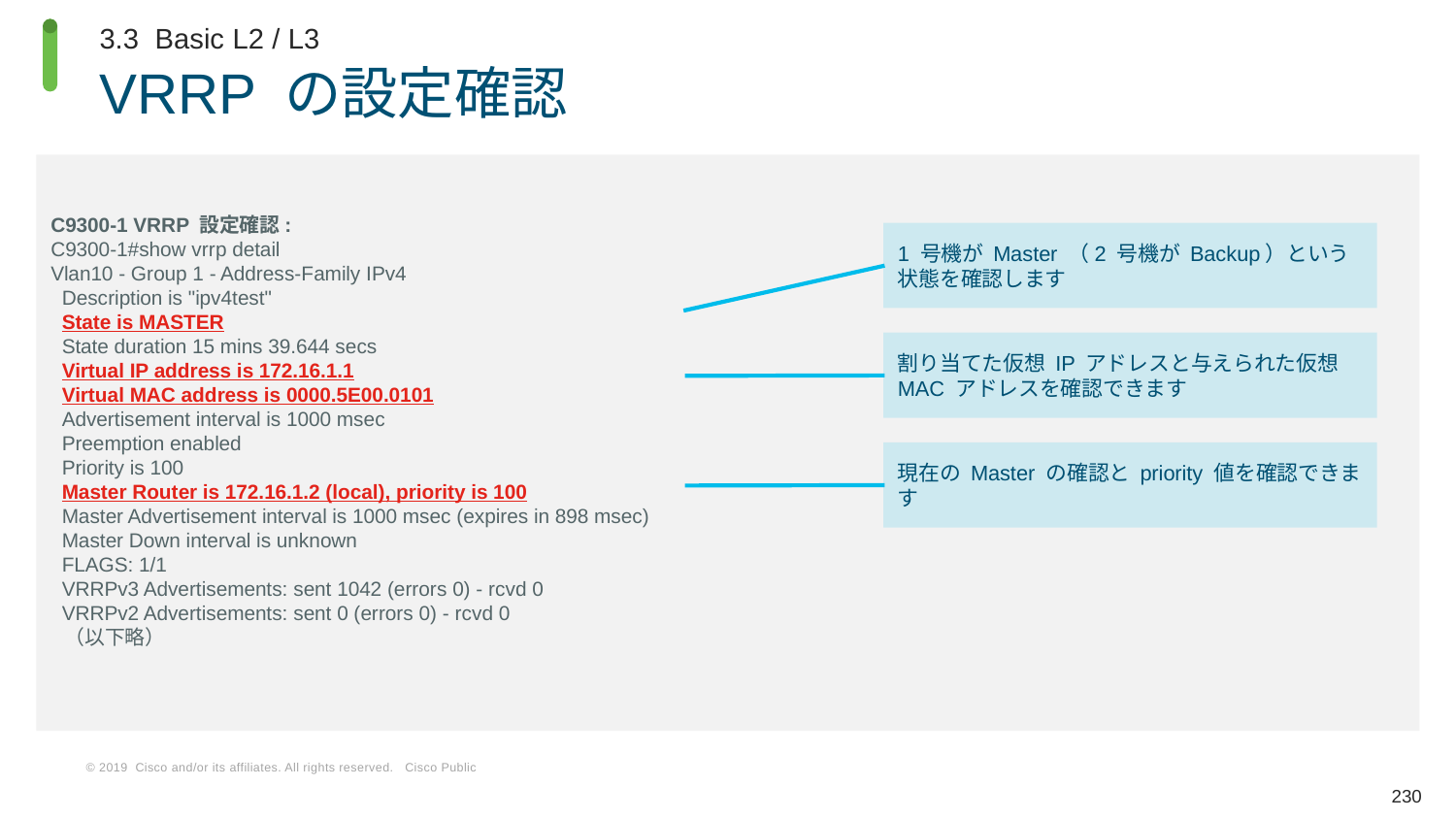

3.3  Basic L2 / L3
# VRRP の設定確認
C9300-1 VRRP 設定確認:
C9300-1#show vrrp detail
Vlan10 - Group 1 - Address-Family IPv4
  Description is "ipv4test"
  State is MASTER
  State duration 15 mins 39.644 secs
  Virtual IP address is 172.16.1.1
  Virtual MAC address is 0000.5E00.0101
  Advertisement interval is 1000 msec
  Preemption enabled
  Priority is 100
  Master Router is 172.16.1.2 (local), priority is 100
  Master Advertisement interval is 1000 msec (expires in 898 msec)
  Master Down interval is unknown
  FLAGS: 1/1
  VRRPv3 Advertisements: sent 1042 (errors 0) - rcvd 0
  VRRPv2 Advertisements: sent 0 (errors 0) - rcvd 0
  （以下略）

1 号機が Master （2 号機が Backup）という状態を確認します
割り当てた仮想 IP アドレスと与えられた仮想 MAC アドレスを確認できます
現在の Master の確認と priority 値を確認できます
230